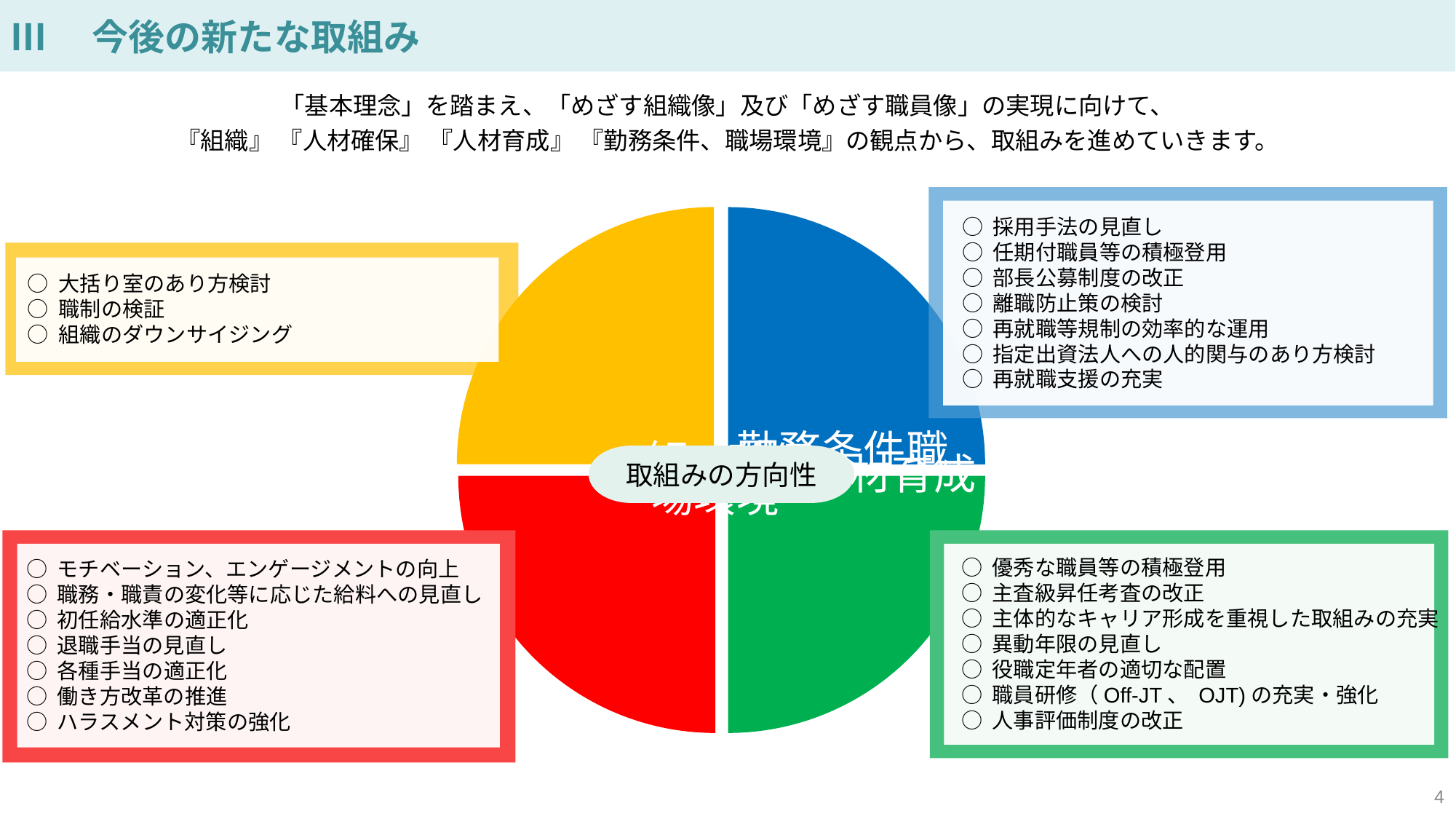

Ⅲ　今後の新たな取組み
「基本理念」を踏まえ、「めざす組織像」及び「めざす職員像」の実現に向けて、
『組織』 『人材確保』 『人材育成』 『勤務条件、職場環境』の観点から、取組みを進めていきます。
人材確保
　　　　　　　　　人材育成
　　　　　　勤務条件職場環境
組　織

○ 採用手法の見直し
○ 任期付職員等の積極登用
○ 部長公募制度の改正
○ 離職防止策の検討
○ 再就職等規制の効率的な運用
○ 指定出資法人への人的関与のあり方検討
○ 再就職支援の充実

○ 大括り室のあり方検討
○ 職制の検証
○ 組織のダウンサイジング
取組みの方向性

○ 優秀な職員等の積極登用
○ 主査級昇任考査の改正
○ 主体的なキャリア形成を重視した取組みの充実
○ 異動年限の見直し
○ 役職定年者の適切な配置
○ 職員研修（Off-JT、 OJT)の充実・強化
○ 人事評価制度の改正
○ モチベーション、エンゲージメントの向上
○ 職務・職責の変化等に応じた給料への見直し
○ 初任給水準の適正化
○ 退職手当の見直し
○ 各種手当の適正化
○ 働き方改革の推進
○ ハラスメント対策の強化
4